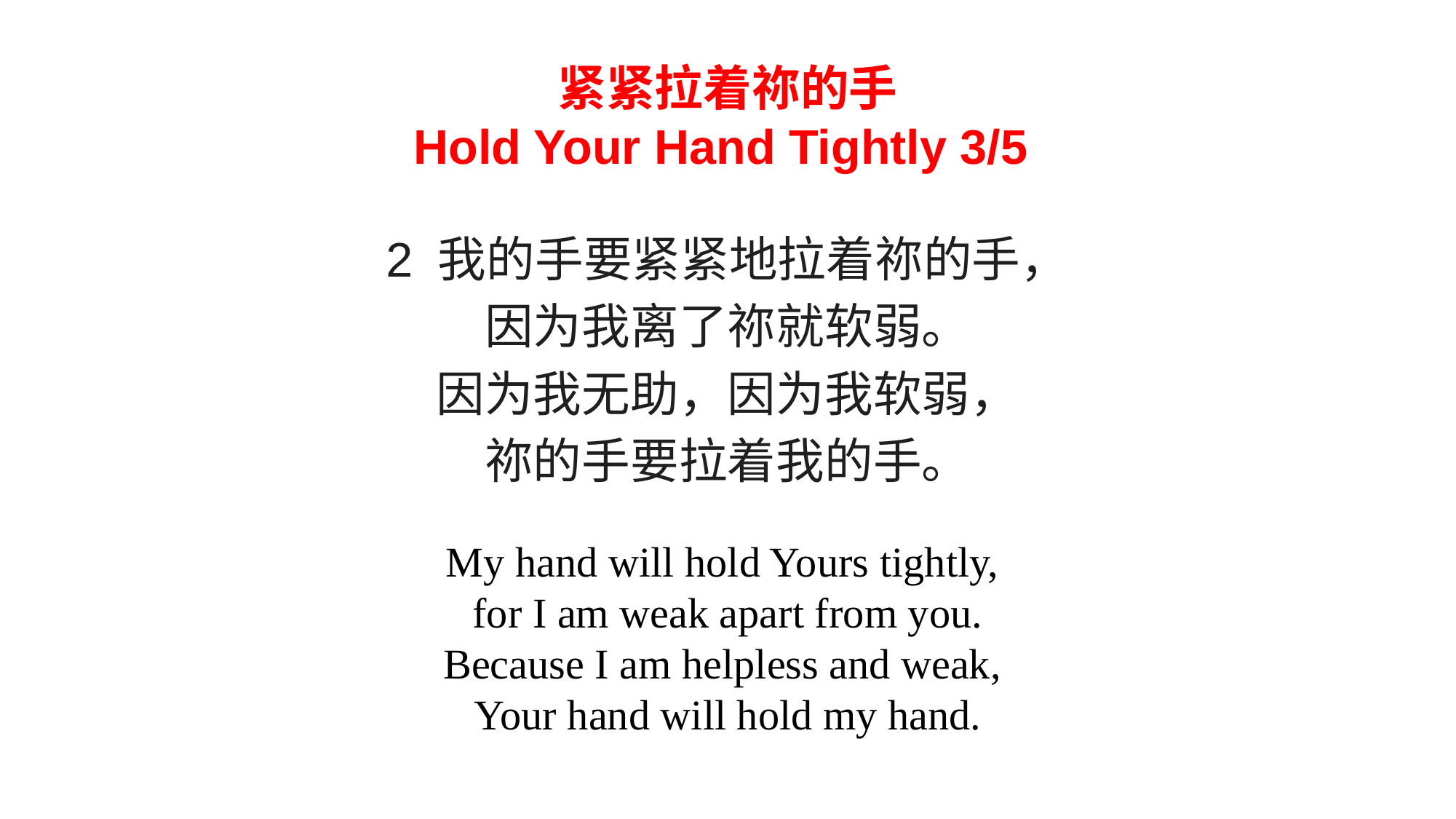

# 紧紧拉着祢的手 Hold Your Hand Tightly 3/5
2 我的手要紧紧地拉着祢的手，
因为我离了祢就软弱。
因为我无助，因为我软弱，
祢的手要拉着我的手。

My hand will hold Yours tightly,
for I am weak apart from you.
Because I am helpless and weak,
Your hand will hold my hand.